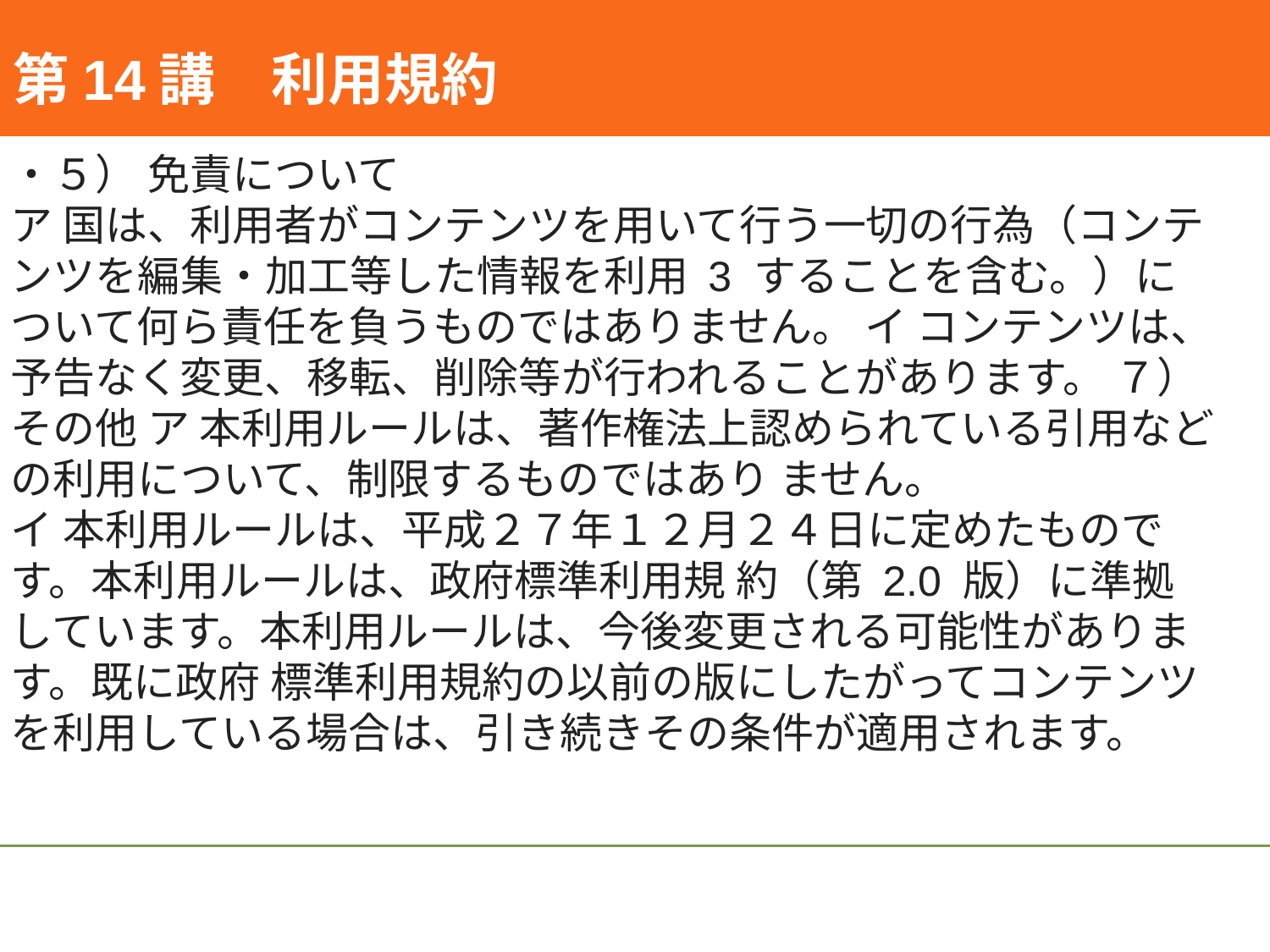

#
第14講　利用規約
・５） 免責について
ア 国は、利用者がコンテンツを用いて行う一切の行為（コンテンツを編集・加工等した情報を利用 3 することを含む。）について何ら責任を負うものではありません。 イ コンテンツは、予告なく変更、移転、削除等が行われることがあります。 ７） その他 ア 本利用ルールは、著作権法上認められている引用などの利用について、制限するものではあり ません。
イ 本利用ルールは、平成２７年１２月２４日に定めたものです。本利用ルールは、政府標準利用規 約（第 2.0 版）に準拠しています。本利用ルールは、今後変更される可能性があります。既に政府 標準利用規約の以前の版にしたがってコンテンツを利用している場合は、引き続きその条件が適用されます。